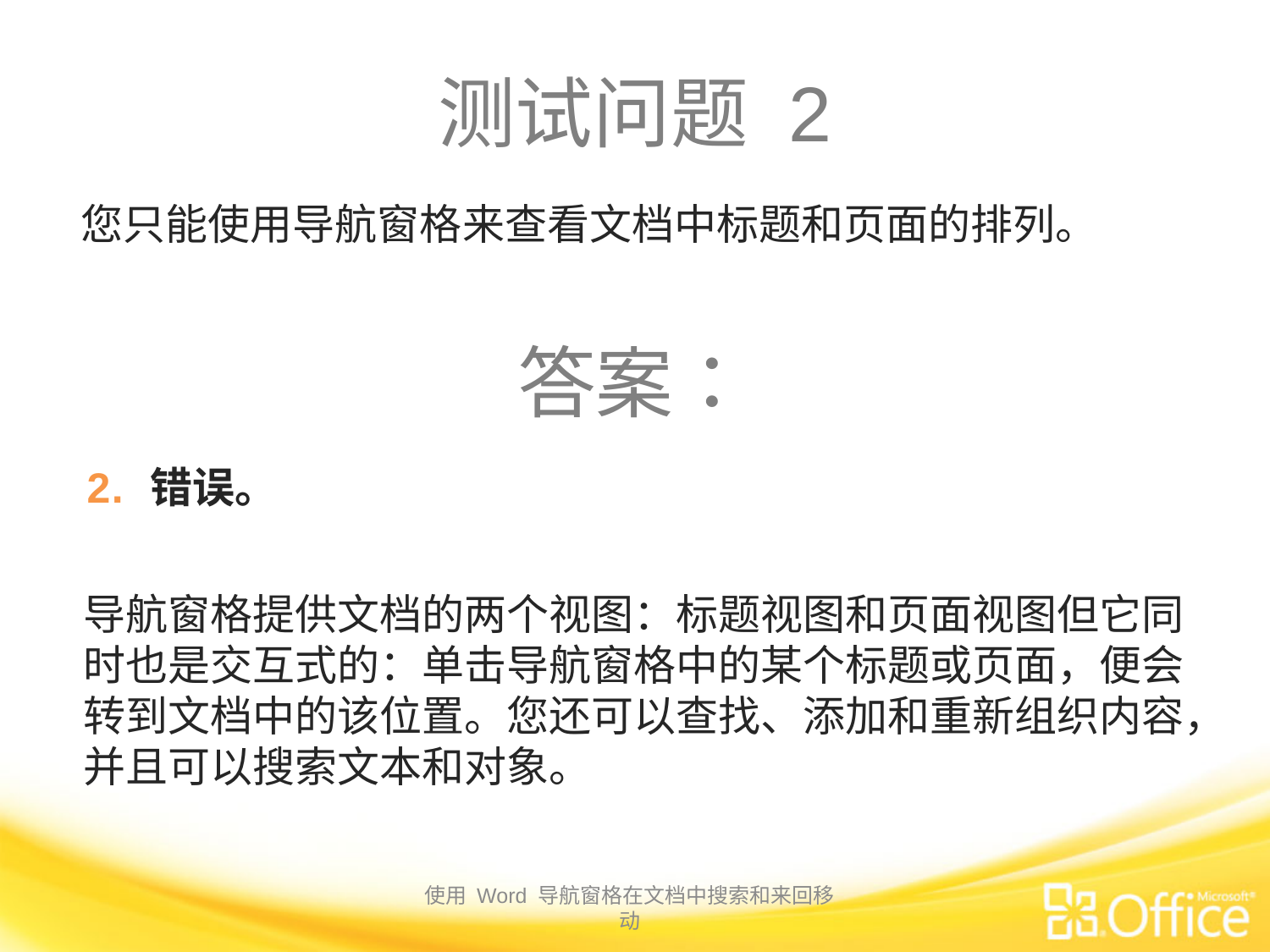

# 测试问题 2
您只能使用导航窗格来查看文档中标题和页面的排列。
答案：
错误。
导航窗格提供文档的两个视图：标题视图和页面视图但它同时也是交互式的：单击导航窗格中的某个标题或页面，便会转到文档中的该位置。您还可以查找、添加和重新组织内容，并且可以搜索文本和对象。
使用 Word 导航窗格在文档中搜索和来回移动